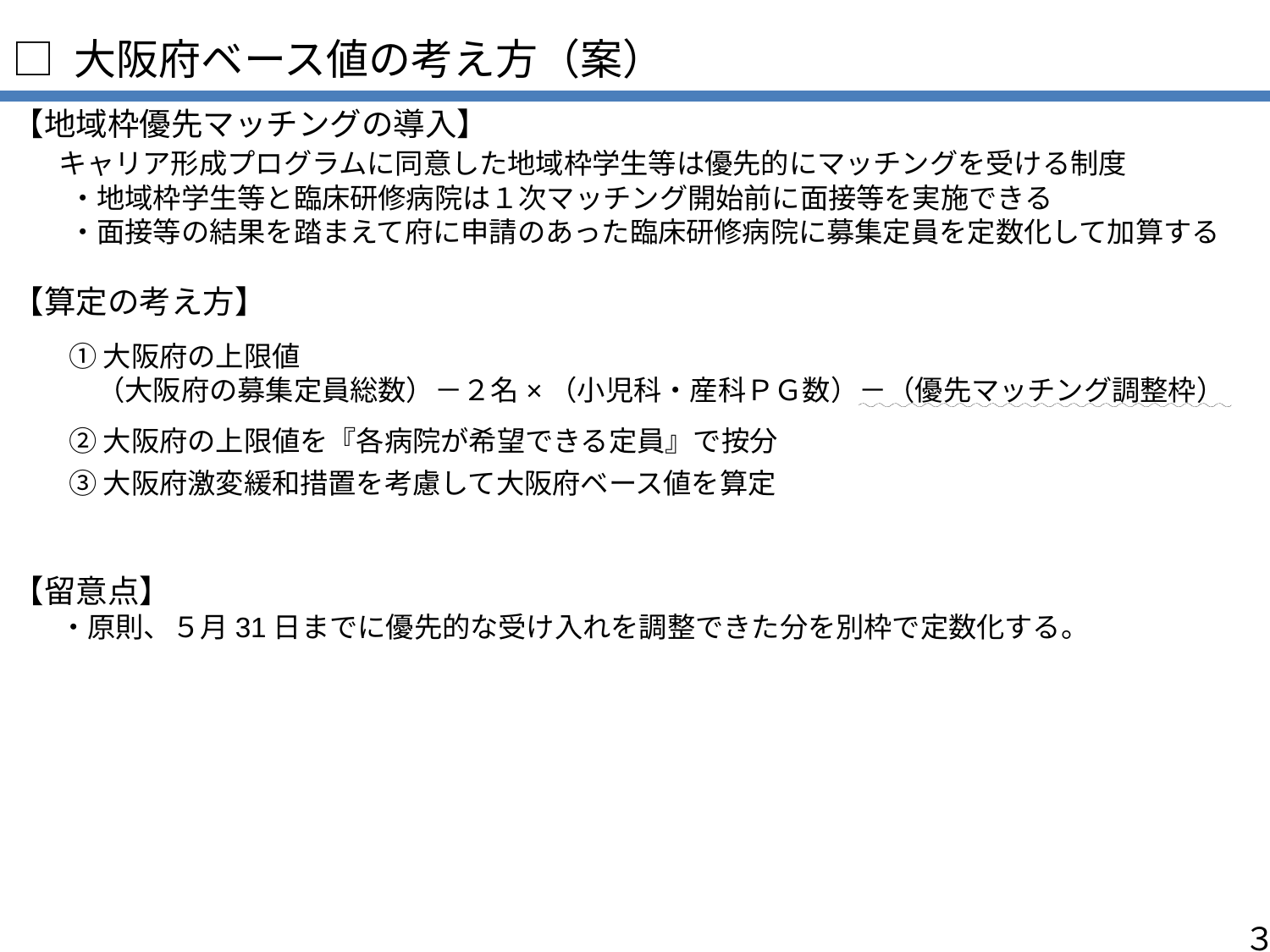

□ 大阪府ベース値の考え方（案）

【地域枠優先マッチングの導入】
　  キャリア形成プログラムに同意した地域枠学生等は優先的にマッチングを受ける制度
　　・地域枠学生等と臨床研修病院は１次マッチング開始前に面接等を実施できる
　　・面接等の結果を踏まえて府に申請のあった臨床研修病院に募集定員を定数化して加算する

【算定の考え方】

　　① 大阪府の上限値
　　　（大阪府の募集定員総数）－２名×（小児科・産科ＰＧ数）－（優先マッチング調整枠）

　　② 大阪府の上限値を『各病院が希望できる定員』で按分
　　③ 大阪府激変緩和措置を考慮して大阪府ベース値を算定

【留意点】
　   ・原則、５月31日までに優先的な受け入れを調整できた分を別枠で定数化する。

３